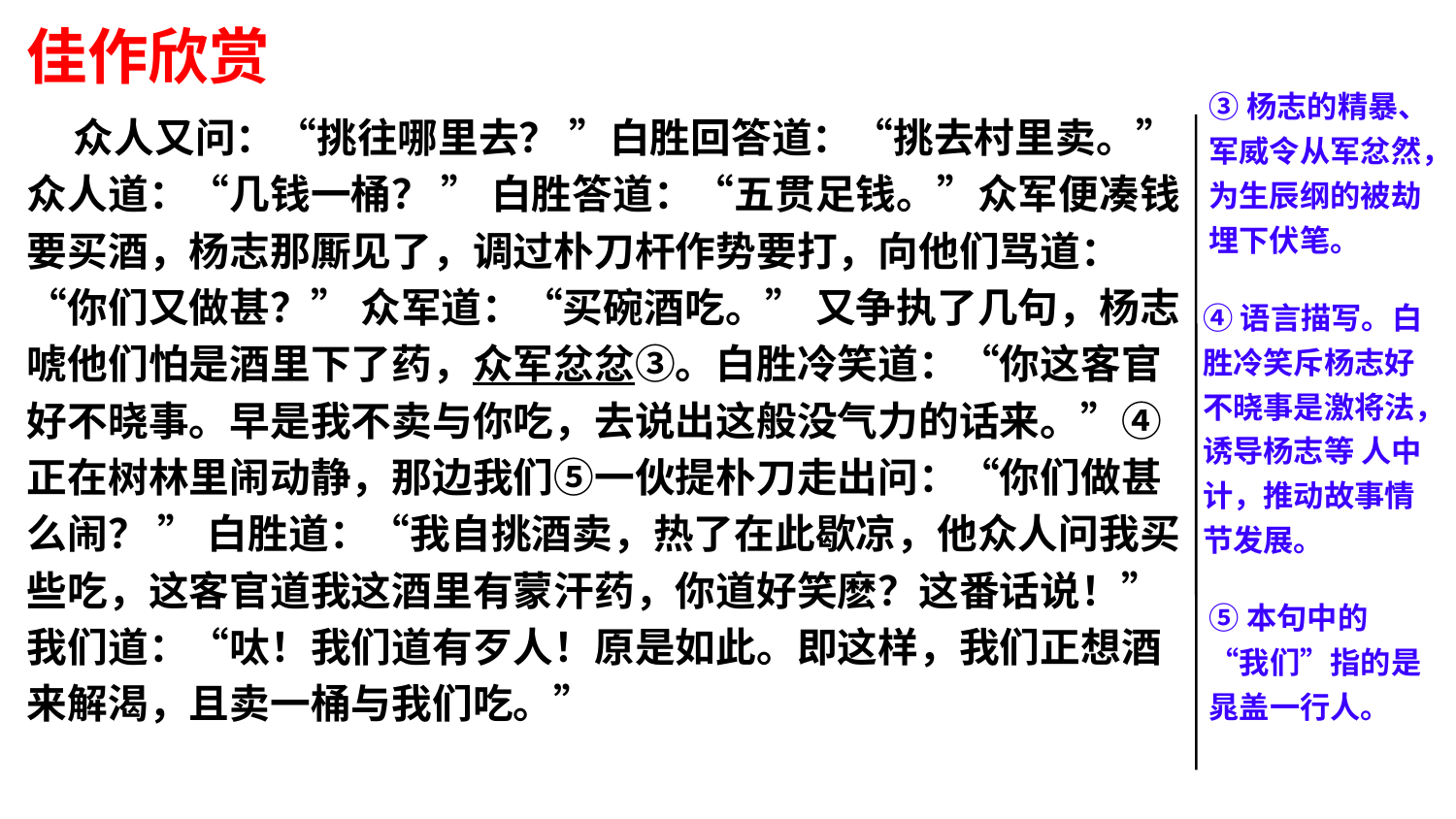

佳作欣赏
③杨志的精暴、军威令从军忿然，为生辰纲的被劫埋下伏笔。
    众人又问：“挑往哪里去？ ”白胜回答道：“挑去村里卖。”众人道：“几钱一桶？ ” 白胜答道：“五贯足钱。”众军便凑钱要买酒，杨志那厮见了，调过朴刀杆作势要打，向他们骂道：“你们又做甚？” 众军道：“买碗酒吃。” 又争执了几句，杨志唬他们怕是酒里下了药，众军忿忿③。白胜冷笑道：“你这客官好不晓事。早是我不卖与你吃，去说出这般没气力的话来。”④正在树林里闹动静，那边我们⑤一伙提朴刀走出问：“你们做甚么闹？ ” 白胜道：“我自挑酒卖，热了在此歇凉，他众人问我买些吃，这客官道我这酒里有蒙汗药，你道好笑麽？这番话说！” 我们道：“呔！我们道有歹人！原是如此。即这样，我们正想酒来解渴，且卖一桶与我们吃。”

④语言描写。白胜冷笑斥杨志好不晓事是激将法，诱导杨志等 人中计，推动故事情节发展。
⑤本句中的“我们”指的是晁盖一行人。